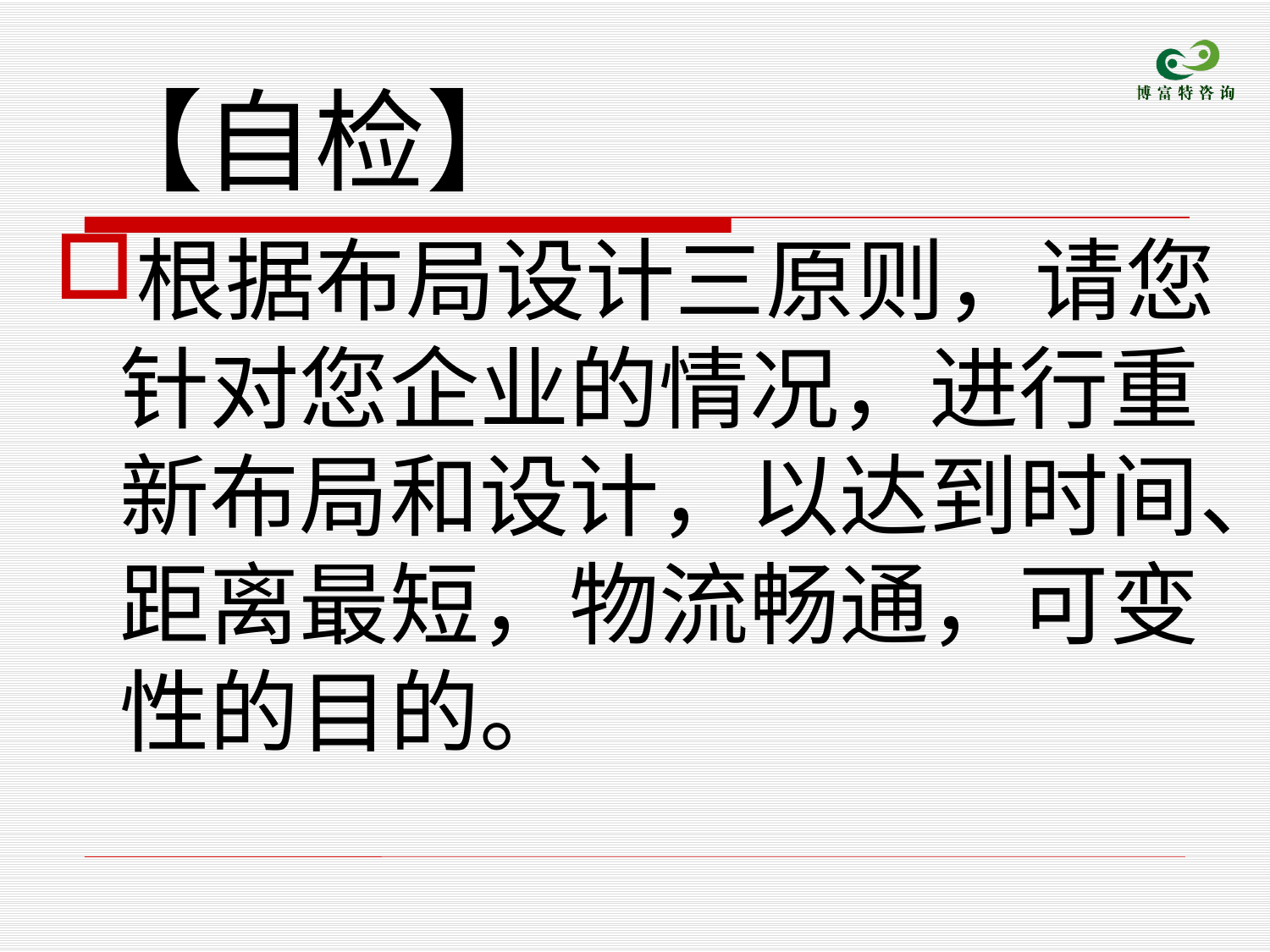

# 【自检】

根据布局设计三原则，请您针对您企业的情况，进行重新布局和设计，以达到时间、距离最短，物流畅通，可变性的目的。
695